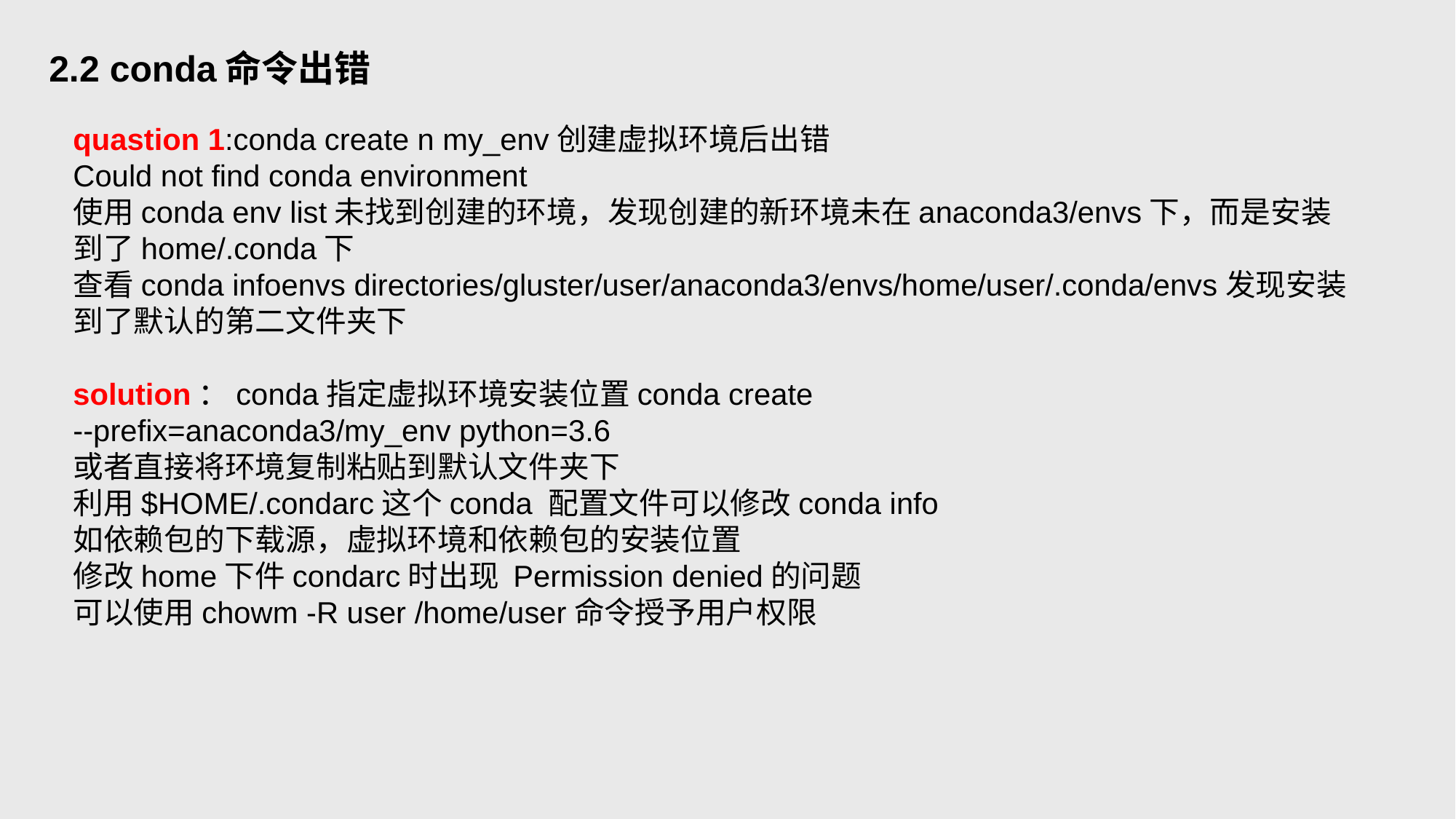

2.2 conda命令出错
quastion 1:conda create n my_env创建虚拟环境后出错
Could not find conda environment
使用conda env list未找到创建的环境，发现创建的新环境未在anaconda3/envs下，而是安装到了home/.conda下
查看conda infoenvs directories/gluster/user/anaconda3/envs/home/user/.conda/envs发现安装到了默认的第二文件夹下

solution：conda指定虚拟环境安装位置conda create --prefix=anaconda3/my_env python=3.6
或者直接将环境复制粘贴到默认文件夹下
利用$HOME/.condarc这个conda 配置文件可以修改conda info
如依赖包的下载源，虚拟环境和依赖包的安装位置
修改home下件condarc时出现 Permission denied的问题
可以使用chowm -R user /home/user命令授予用户权限